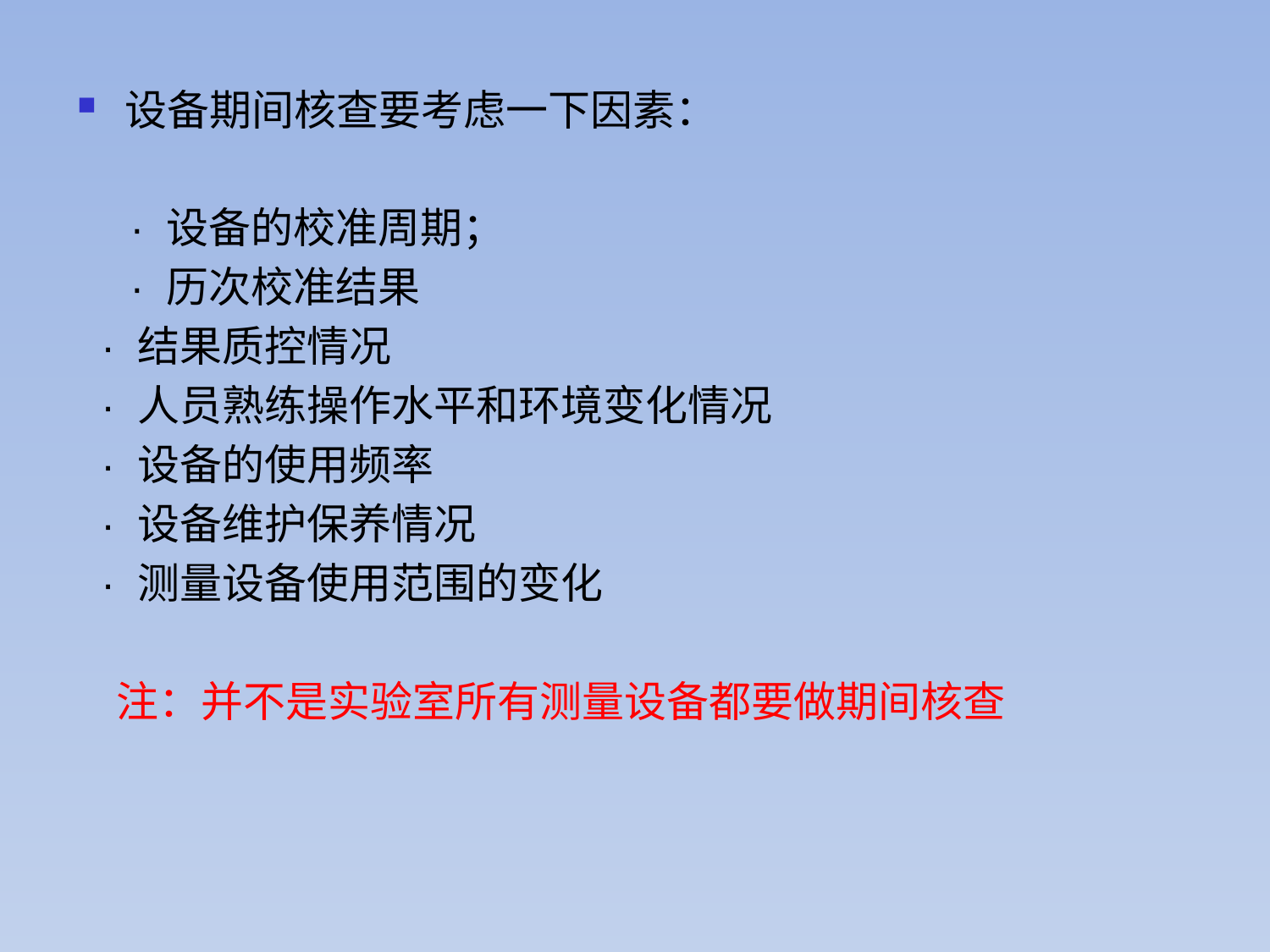

设备期间核查要考虑一下因素：

    · 设备的校准周期；
    · 历次校准结果
  · 结果质控情况
  · 人员熟练操作水平和环境变化情况
  · 设备的使用频率
  · 设备维护保养情况
  · 测量设备使用范围的变化

   注：并不是实验室所有测量设备都要做期间核查